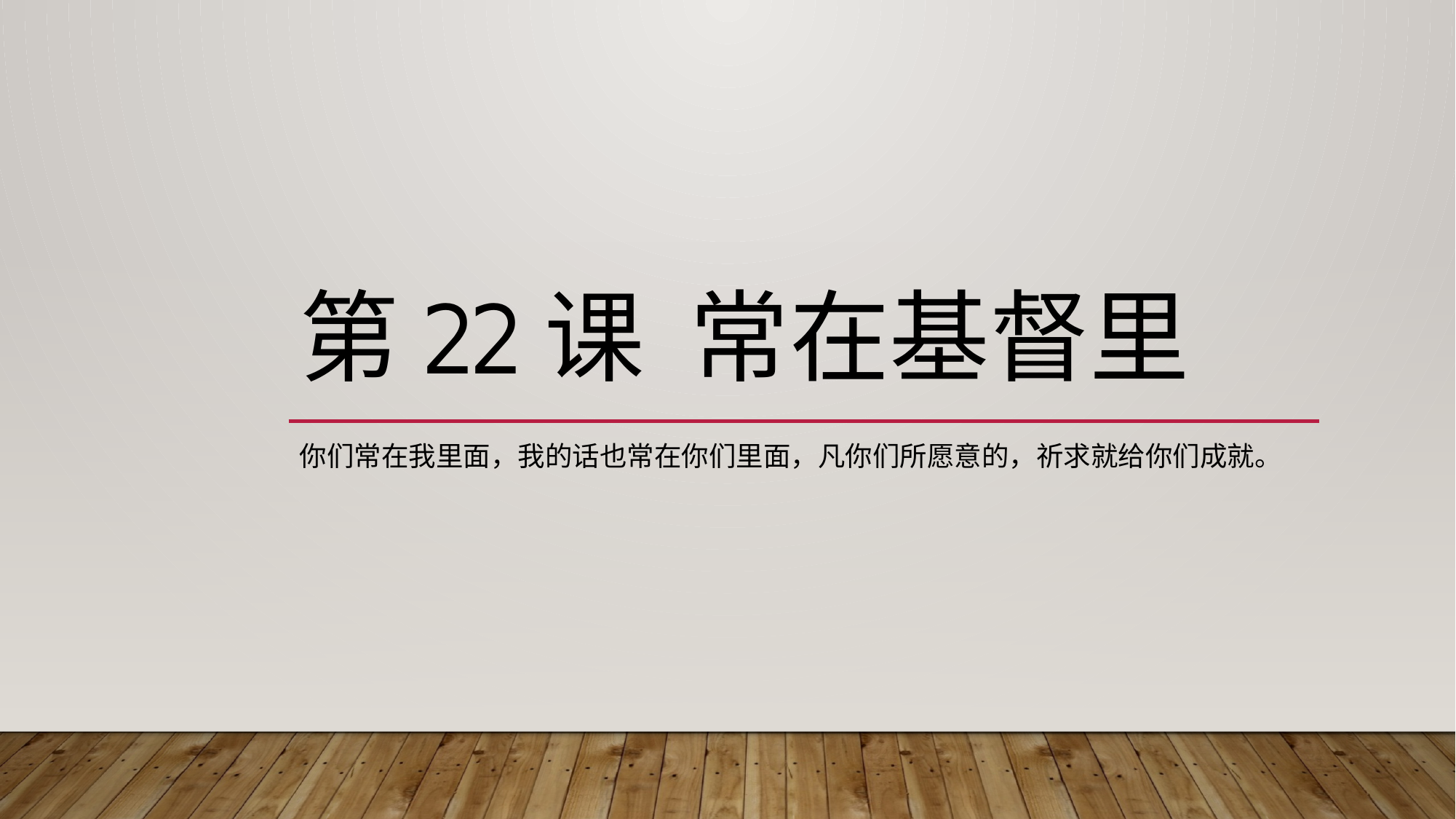

# 第22课  常在基督里
你们常在我里面，我的话也常在你们里面，凡你们所愿意的，祈求就给你们成就。